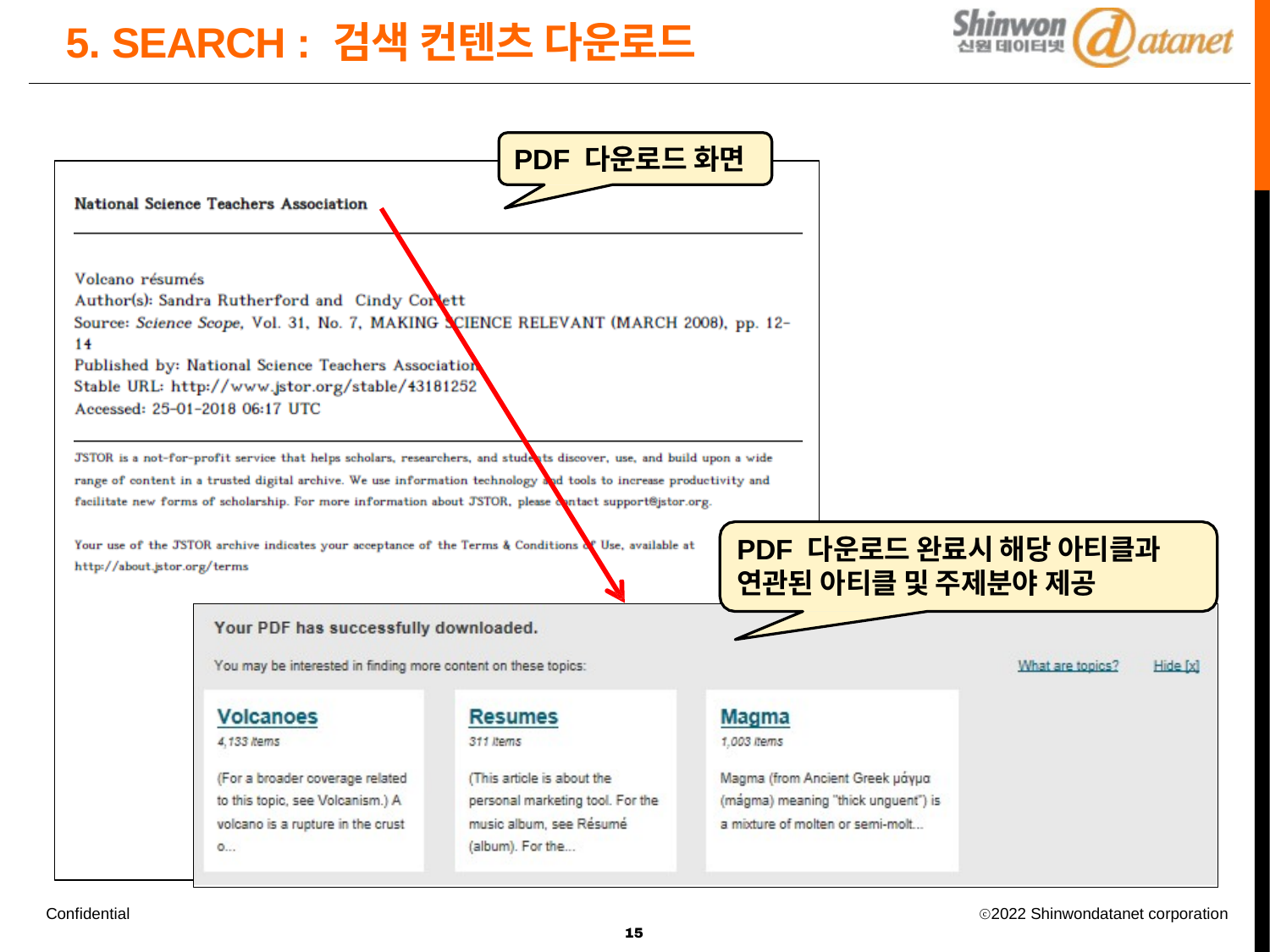

# 5. SEARCH : 검색 컨텐츠 다운로드

PDF 다운로드 화면

PDF 다운로드 완료시 해당 아티클과  연관된 아티클 및 주제분야 제공

Confidential
ⓒ2022 Shinwondatanet corporation
15